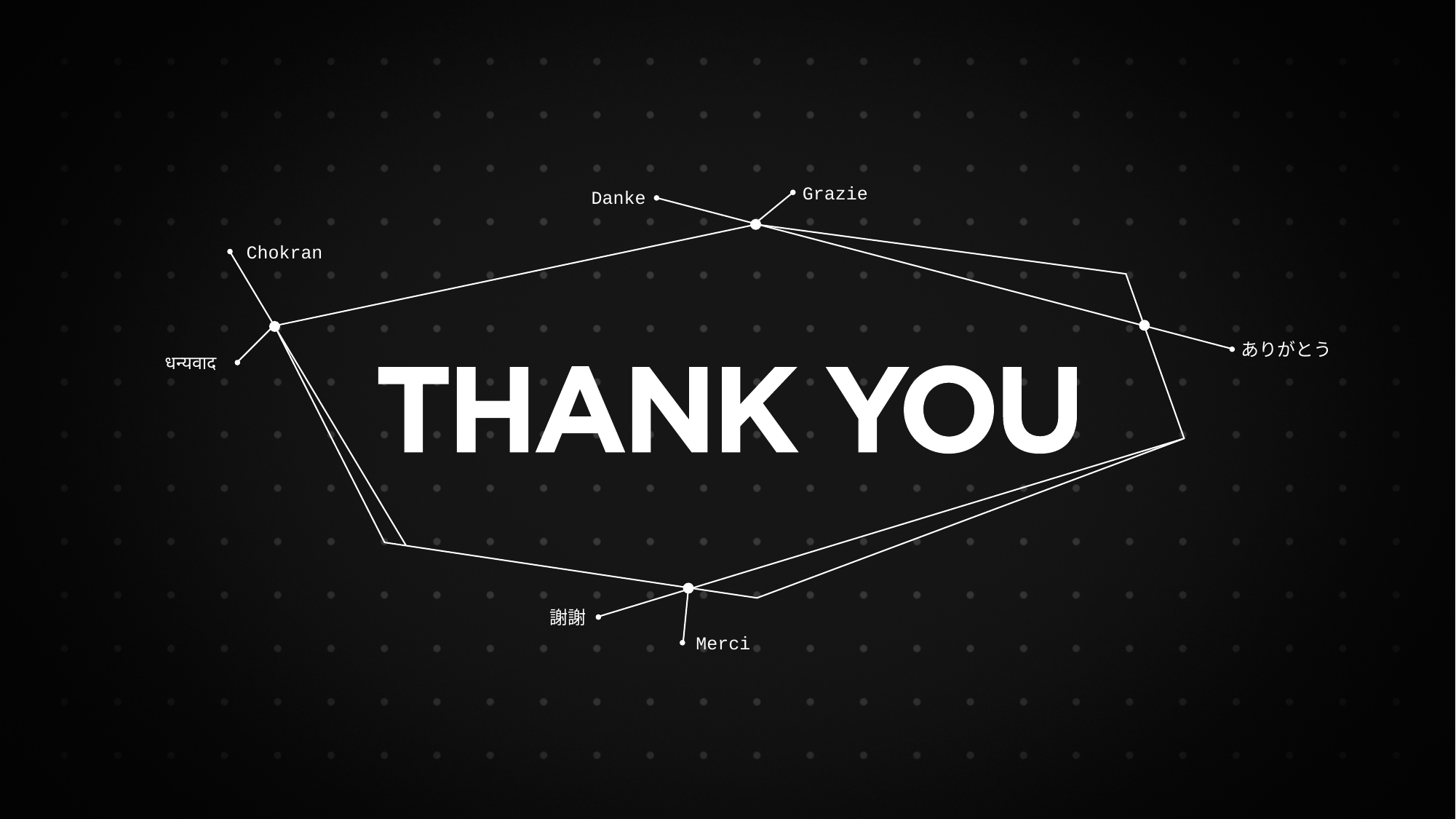

Grazie
Danke

Chokran

ありがとう

धन्यवाद

謝謝

Merci

http://www.omniglot.com/language/phrases/thankyou.htm